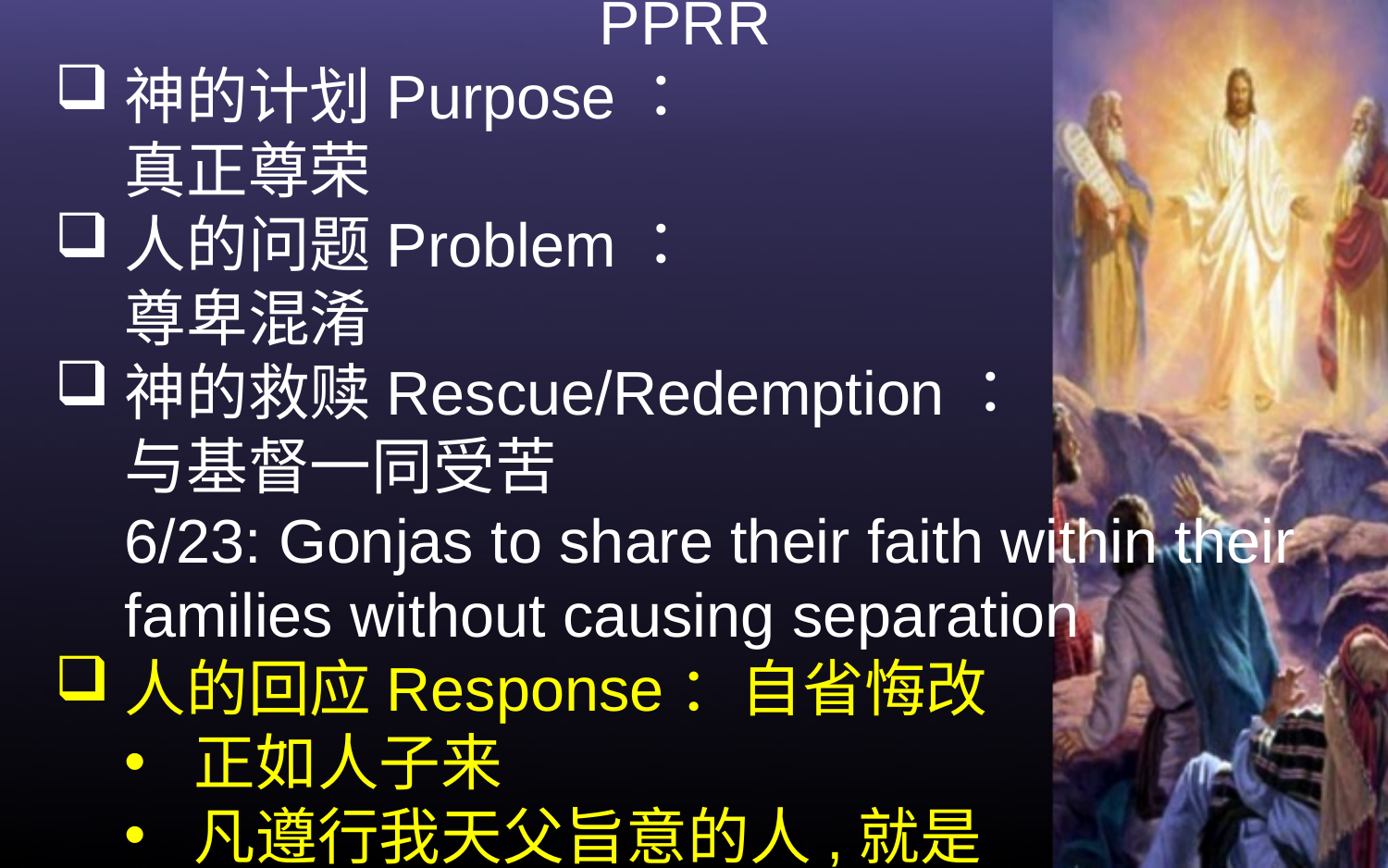

PPRR
神的计划Purpose：
真正尊荣
人的问题Problem：
尊卑混淆
神的救赎Rescue/Redemption：
与基督一同受苦
6/23: Gonjas to share their faith within their families without causing separation
人的回应Response：自省悔改
正如人子来
凡遵行我天父旨意的人,就是